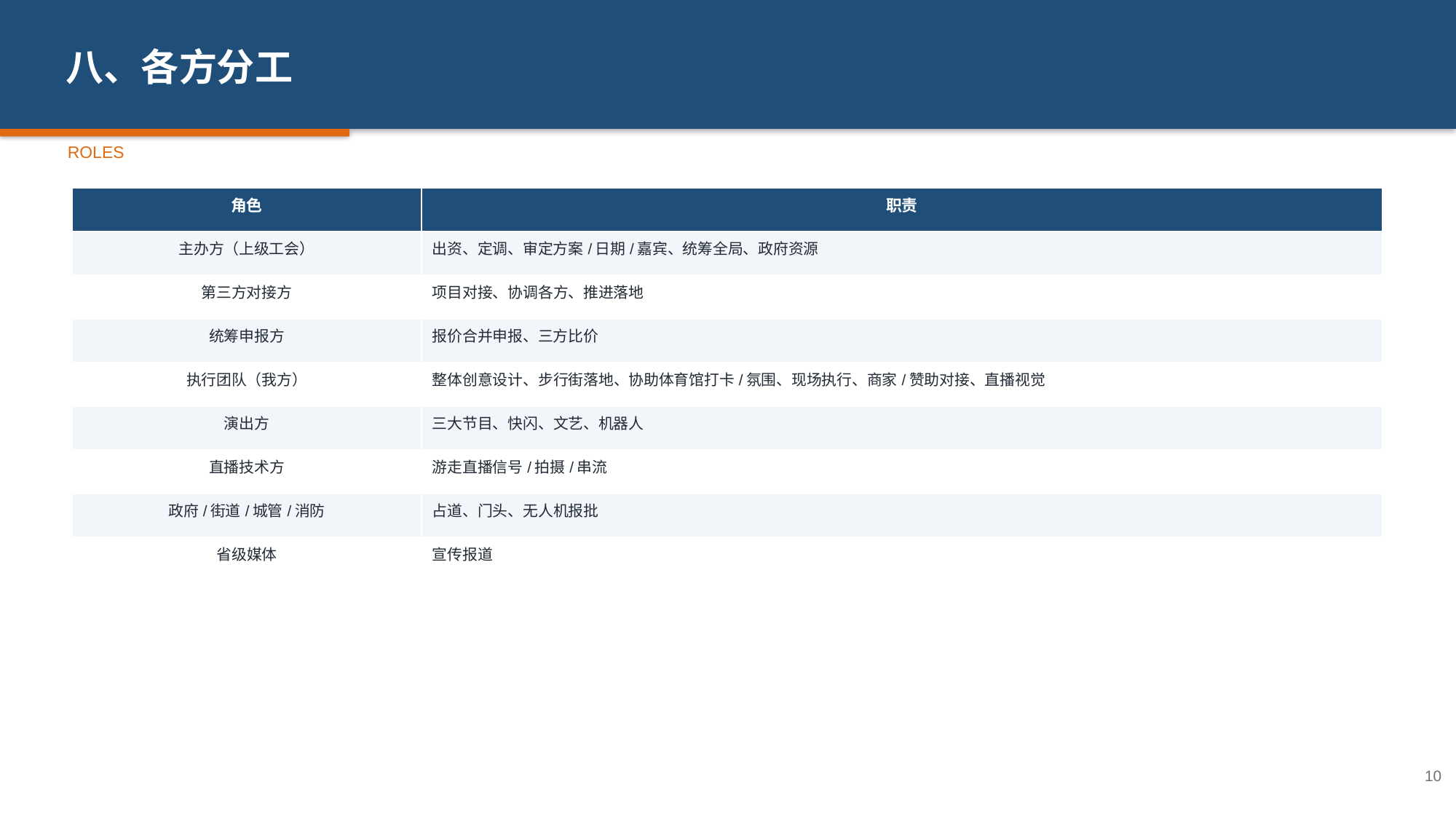

八、各方分工

ROLES
| 角色 | 职责 |
| --- | --- |
| 主办方（上级工会） | 出资、定调、审定方案/日期/嘉宾、统筹全局、政府资源 |
| 第三方对接方 | 项目对接、协调各方、推进落地 |
| 统筹申报方 | 报价合并申报、三方比价 |
| 执行团队（我方） | 整体创意设计、步行街落地、协助体育馆打卡/氛围、现场执行、商家/赞助对接、直播视觉 |
| 演出方 | 三大节目、快闪、文艺、机器人 |
| 直播技术方 | 游走直播信号/拍摄/串流 |
| 政府/街道/城管/消防 | 占道、门头、无人机报批 |
| 省级媒体 | 宣传报道 |
10